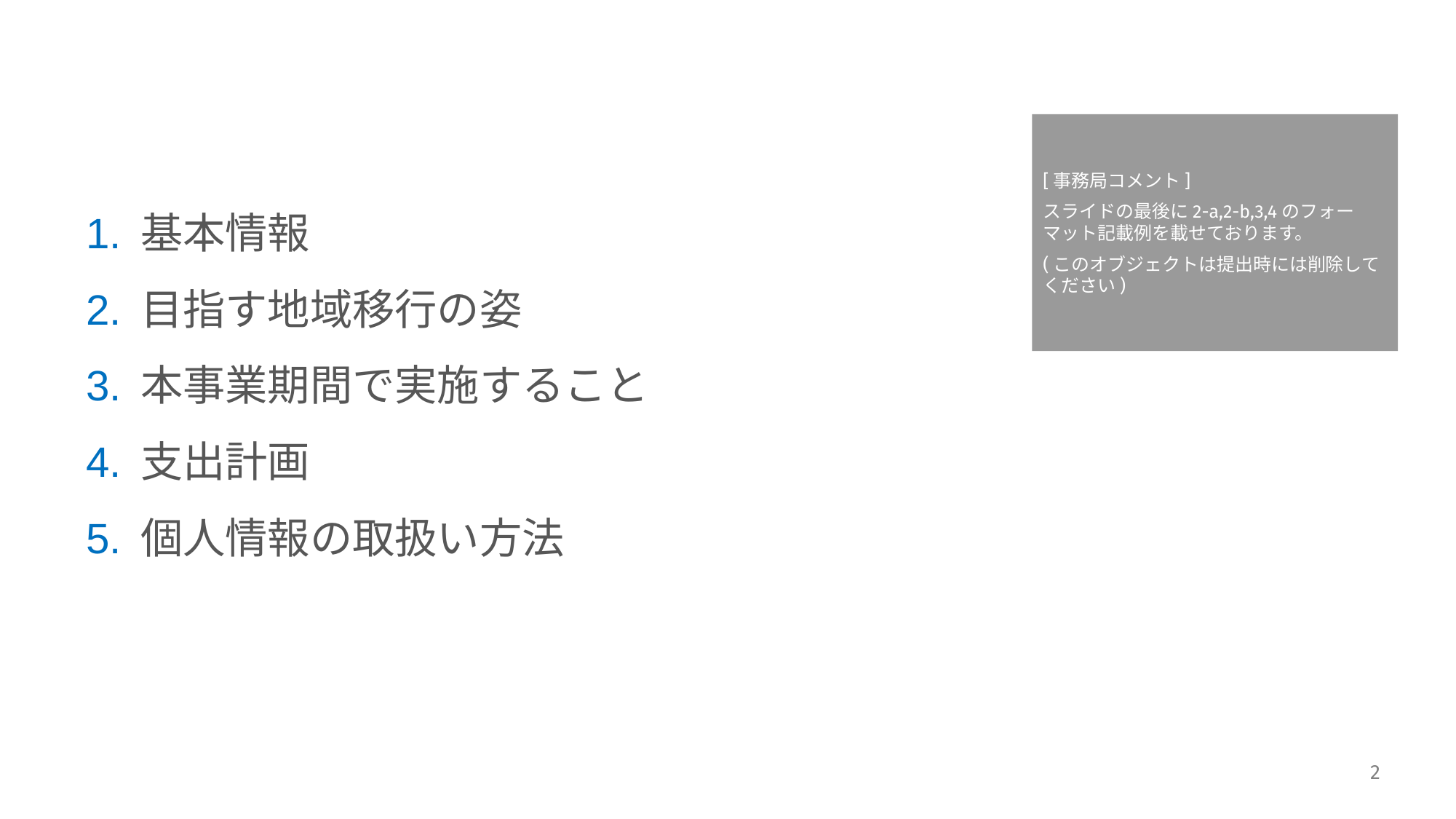

# 目次
[事務局コメント]
スライドの最後に2-a,2-b,3,4のフォーマット記載例を載せております。
(このオブジェクトは提出時には削除してください)
基本情報
目指す地域移行の姿
本事業期間で実施すること
支出計画
個人情報の取扱い方法